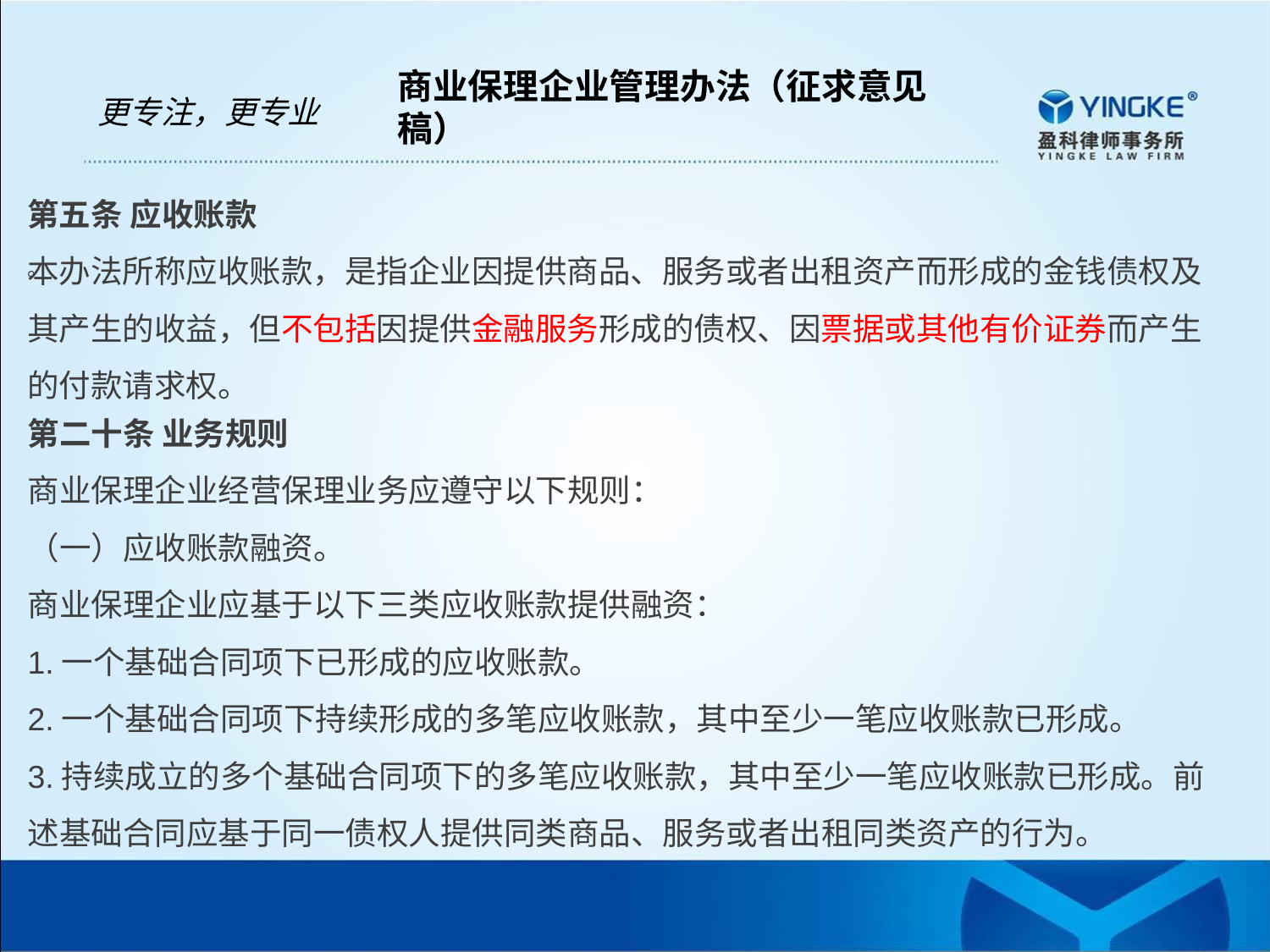

商业保理企业管理办法（征求意见稿）
更专注，更专业
第五条 应收账款
本办法所称应收账款，是指企业因提供商品、服务或者出租资产而形成的金钱债权及其产生的收益，但不包括因提供金融服务形成的债权、因票据或其他有价证券而产生的付款请求权。

。
第二十条 业务规则
商业保理企业经营保理业务应遵守以下规则：
（一）应收账款融资。
商业保理企业应基于以下三类应收账款提供融资：
1.一个基础合同项下已形成的应收账款。
2.一个基础合同项下持续形成的多笔应收账款，其中至少一笔应收账款已形成。
3.持续成立的多个基础合同项下的多笔应收账款，其中至少一笔应收账款已形成。前述基础合同应基于同一债权人提供同类商品、服务或者出租同类资产的行为。